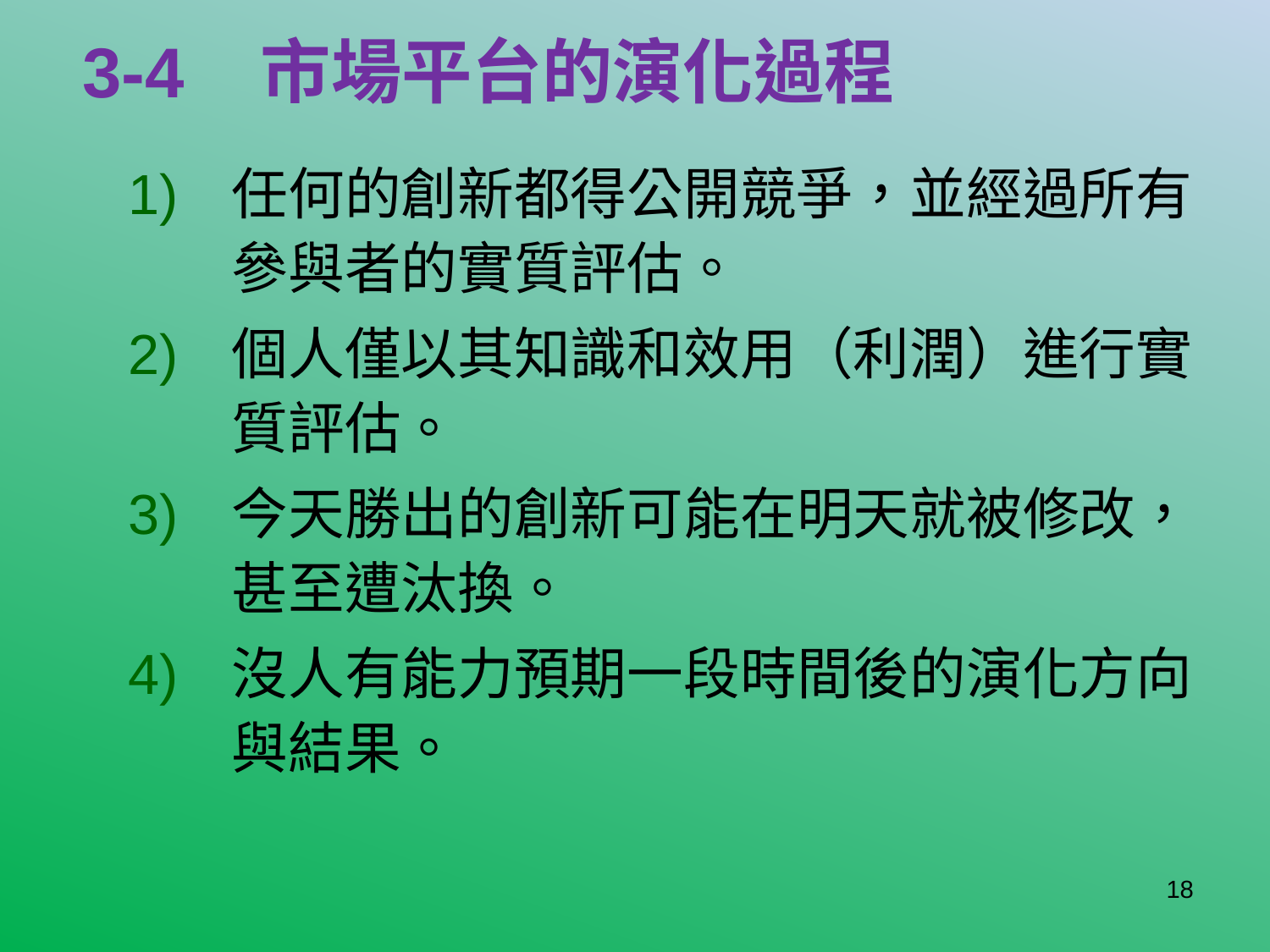

# 3-4   市場平台的演化過程
任何的創新都得公開競爭，並經過所有參與者的實質評估。
個人僅以其知識和效用（利潤）進行實質評估。
今天勝出的創新可能在明天就被修改，甚至遭汰換。
沒人有能力預期一段時間後的演化方向與結果。
18